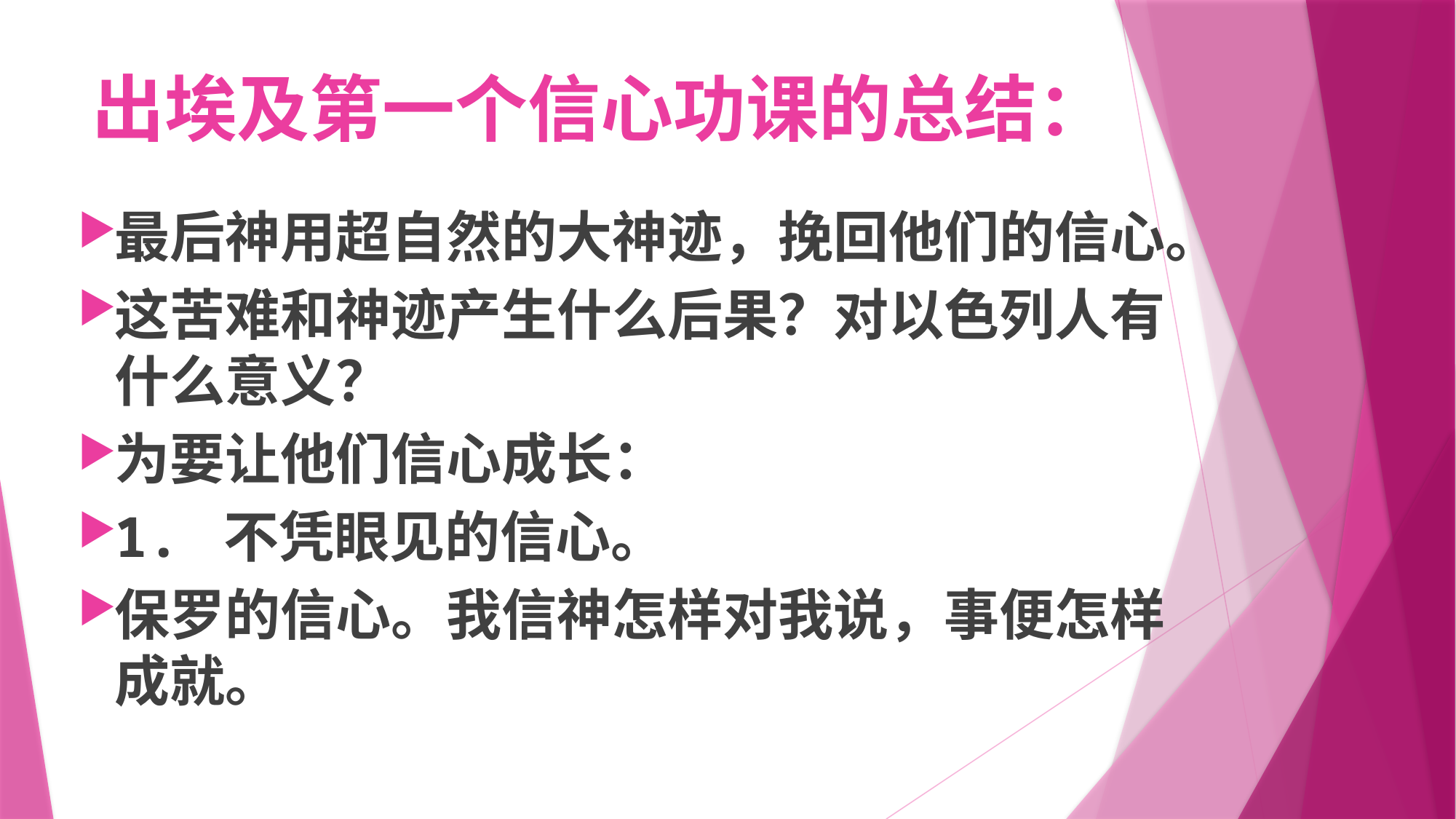

# 出埃及第一个信心功课的总结：
最后神用超自然的大神迹，挽回他们的信心。
这苦难和神迹产生什么后果？对以色列人有什么意义？
为要让他们信心成长：
1. 不凭眼见的信心。
保罗的信心。我信神怎样对我说，事便怎样成就。